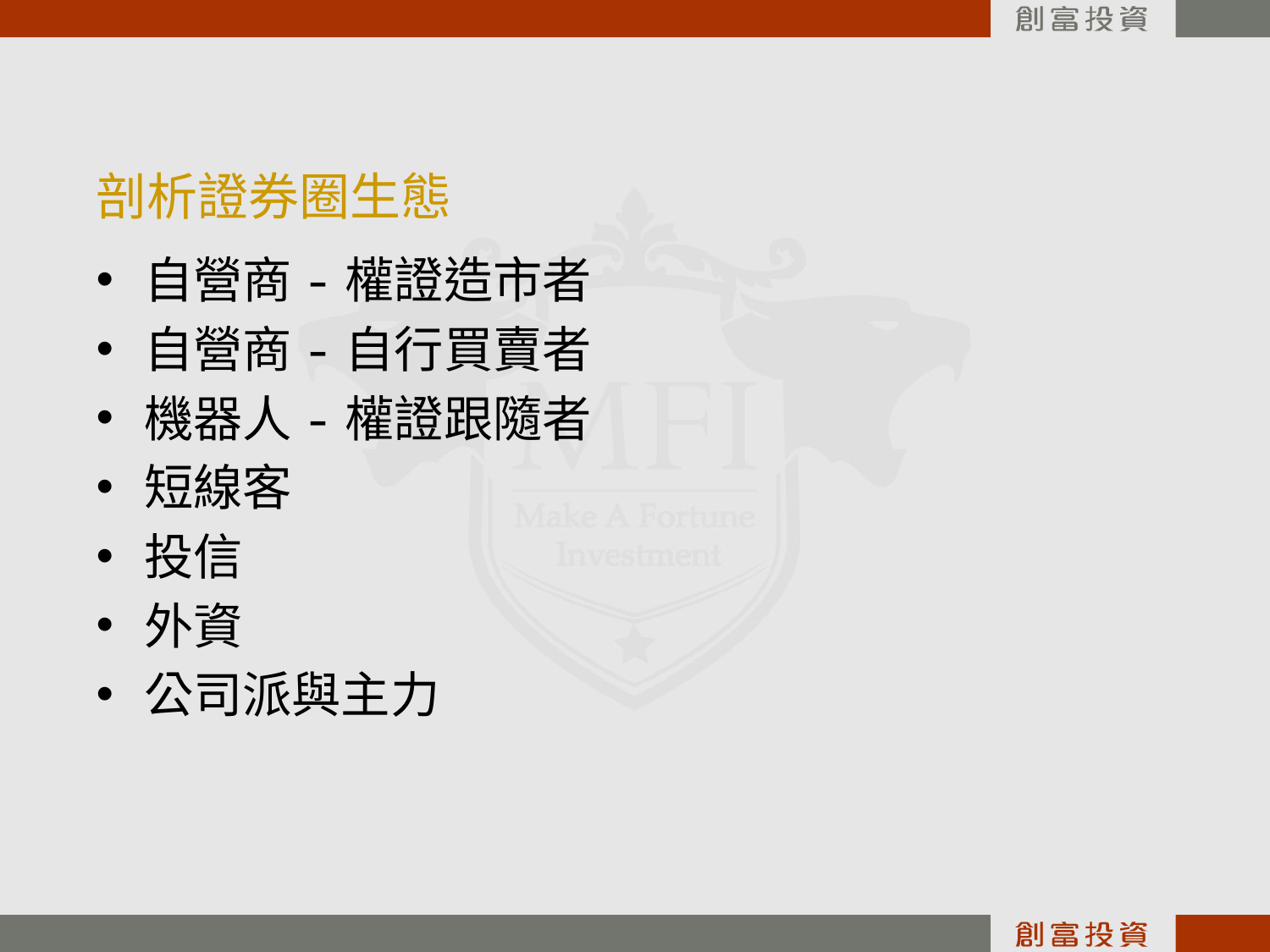

# 剖析證券圈生態
自營商-權證造市者
自營商-自行買賣者
機器人-權證跟隨者
短線客
投信
外資
公司派與主力